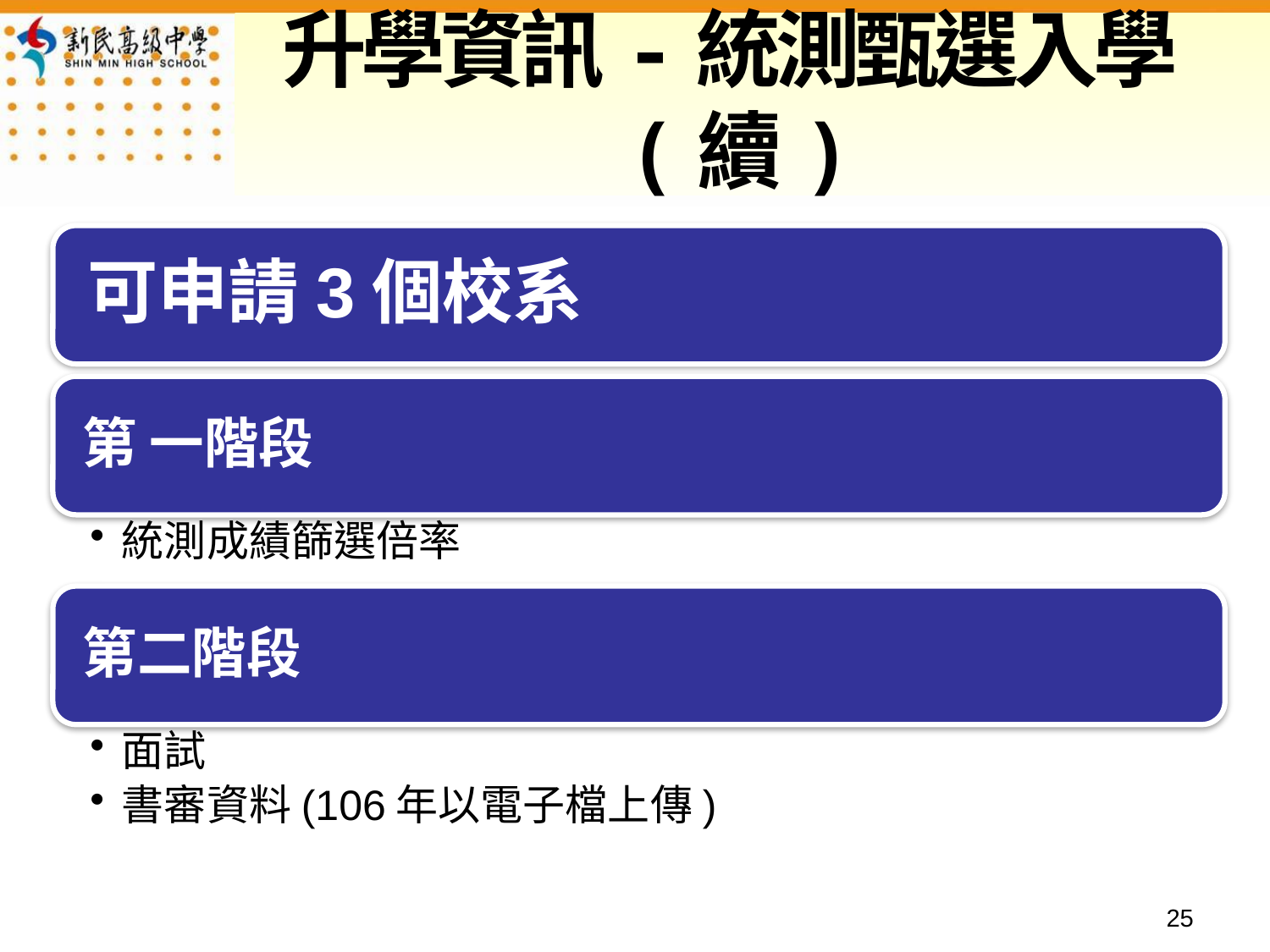

# 升學資訊-統測甄選入學(續)
可申請3個校系
第 一階段
統測成績篩選倍率
第二階段
面試
書審資料(106年以電子檔上傳)
25